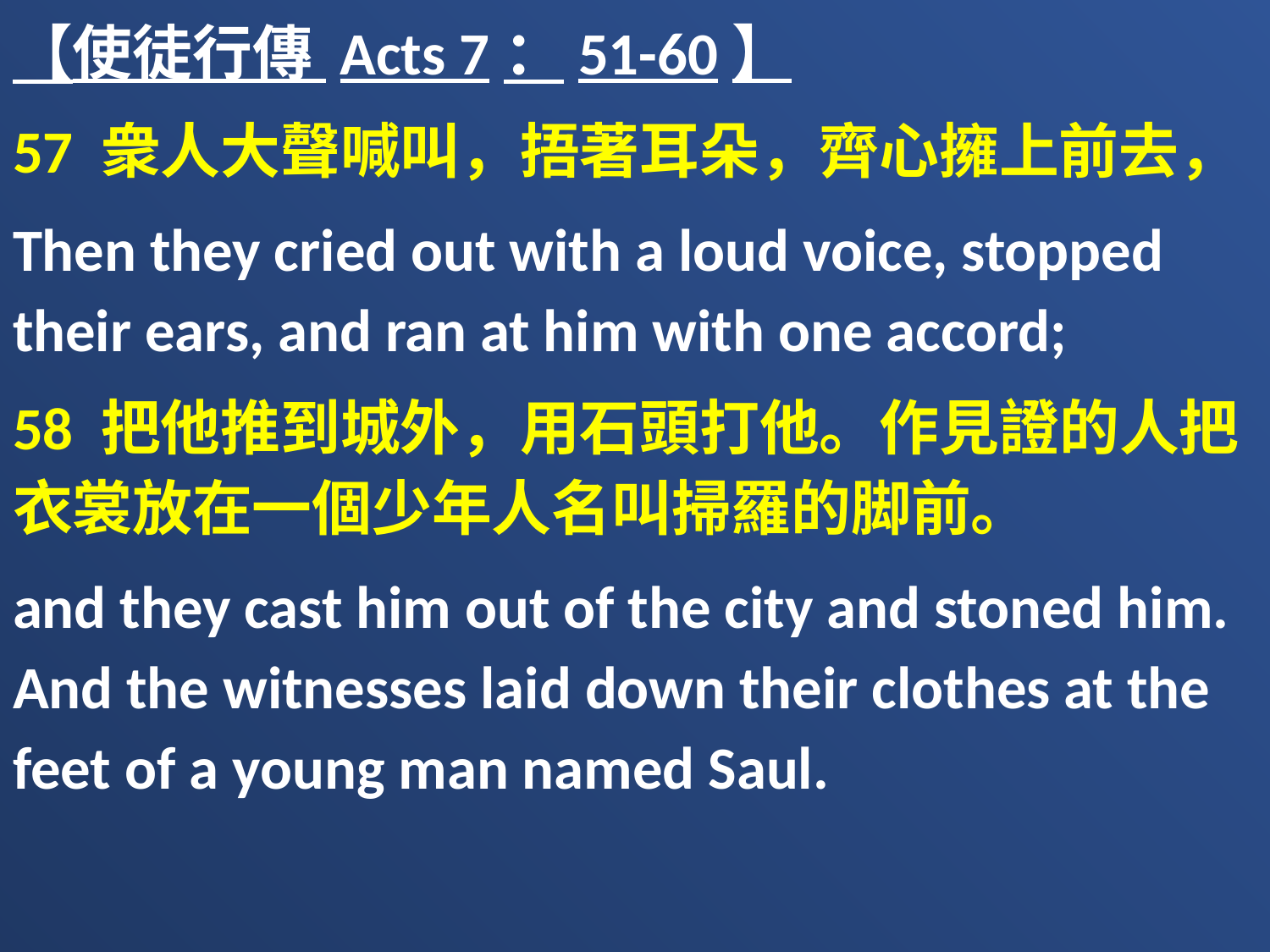

【使徒行傳 Acts 7：51-60】
57 衆人大聲喊叫，捂著耳朵，齊心擁上前去，
Then they cried out with a loud voice, stopped their ears, and ran at him with one accord;
58 把他推到城外，用石頭打他。作見證的人把衣裳放在一個少年人名叫掃羅的脚前。
and they cast him out of the city and stoned him. And the witnesses laid down their clothes at the feet of a young man named Saul.